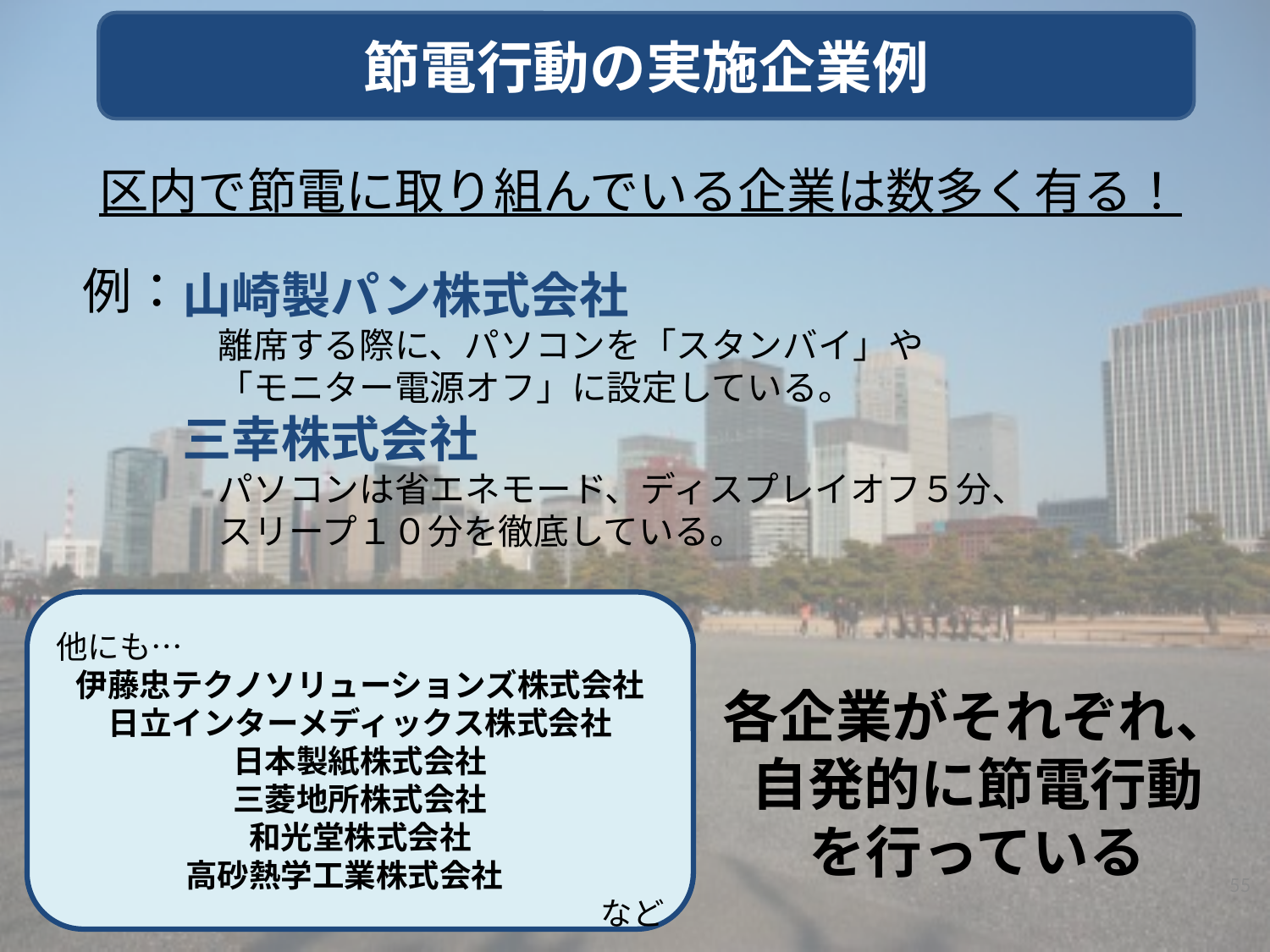

節電行動の実施企業例
区内で節電に取り組んでいる企業は数多く有る！
例：
山崎製パン株式会社
　離席する際に、パソコンを「スタンバイ」や
　「モニター電源オフ」に設定している。
三幸株式会社
　パソコンは省エネモード、ディスプレイオフ５分、
　スリープ１０分を徹底している。

他にも…
伊藤忠テクノソリューションズ株式会社
日立インターメディックス株式会社
日本製紙株式会社
三菱地所株式会社
和光堂株式会社
高砂熱学工業株式会社
など
各企業がそれぞれ、
自発的に節電行動
を行っている
55